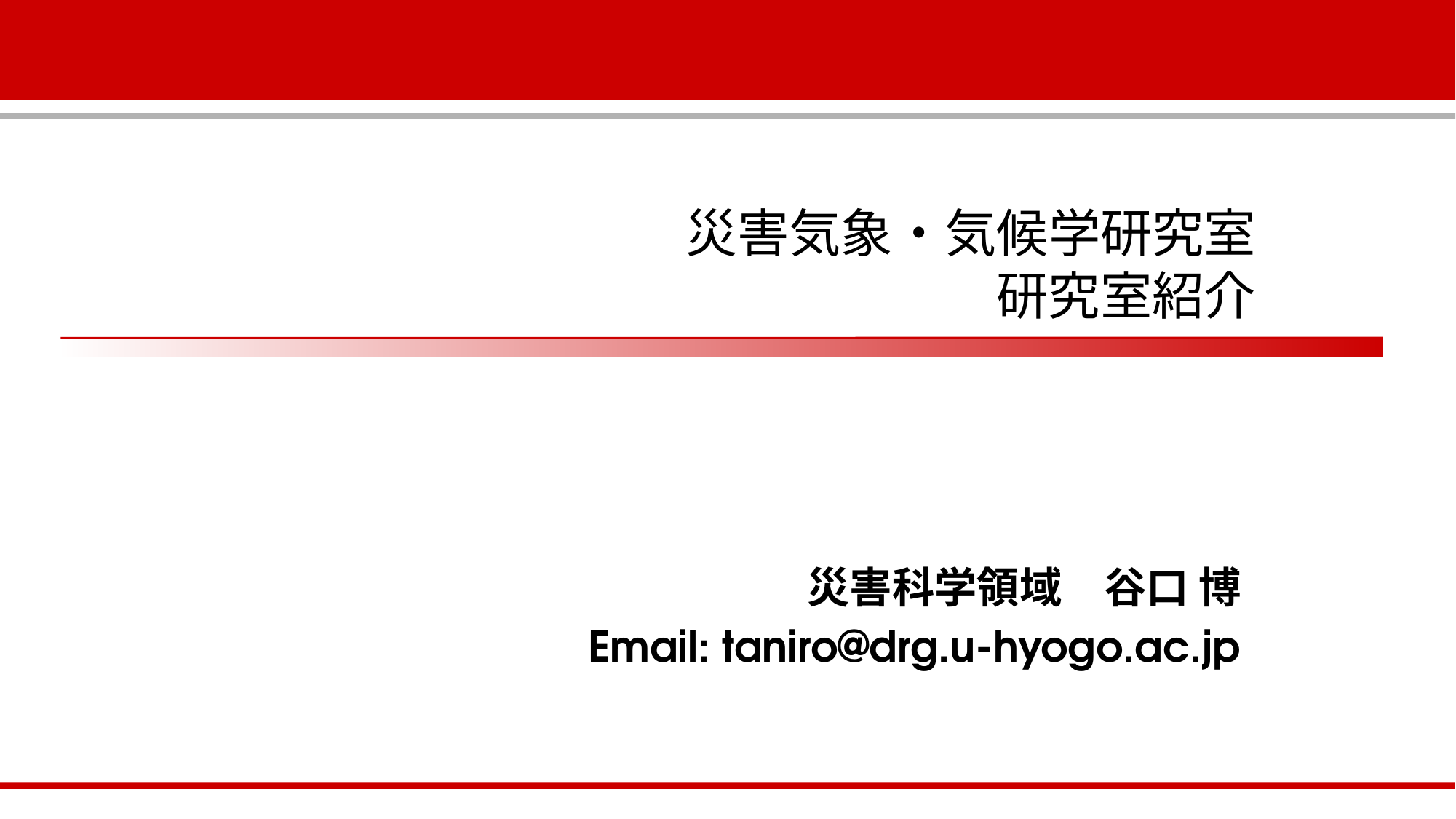

# 災害気象・気候学研究室 研究室紹介
災害科学領域　谷口 博
Email: taniro@drg.u-hyogo.ac.jp